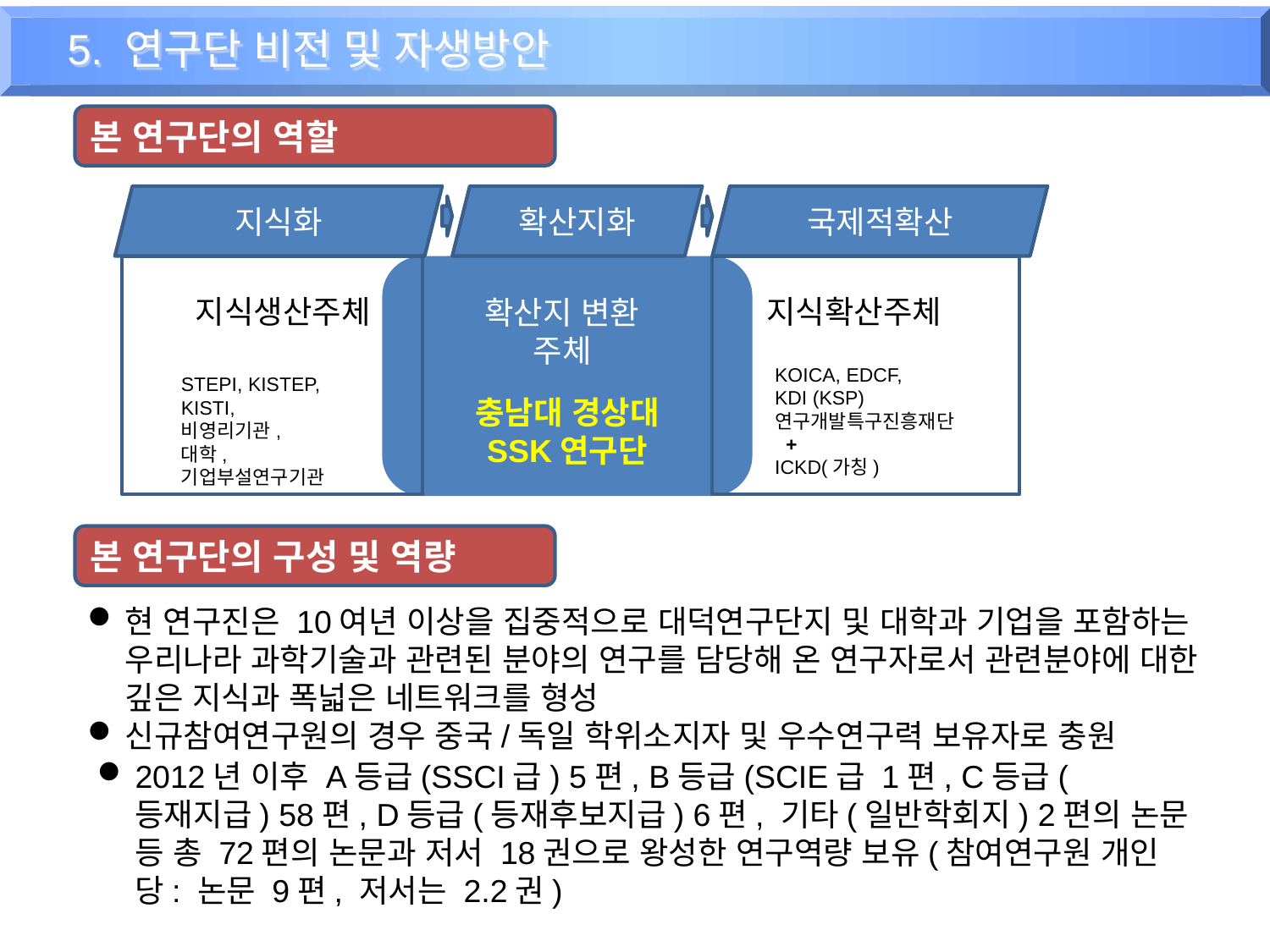

5. 연구단 비전 및 자생방안
본 연구단의 역할
지식화
확산지화
국제적확산

지

지식생산주체
지식확산주체
확산지 변환 주체
KOICA, EDCF,
KDI (KSP)
연구개발특구진흥재단
  +
ICKD(가칭)
STEPI, KISTEP, KISTI,
비영리기관,
대학,
기업부설연구기관
충남대 경상대
SSK연구단
본 연구단의 구성 및 역량
현 연구진은 10여년 이상을 집중적으로 대덕연구단지 및 대학과 기업을 포함하는 우리나라 과학기술과 관련된 분야의 연구를 담당해 온 연구자로서 관련분야에 대한 깊은 지식과 폭넓은 네트워크를 형성
신규참여연구원의 경우 중국/독일 학위소지자 및 우수연구력 보유자로 충원
2012년 이후 A등급(SSCI급) 5편, B등급(SCIE급 1편, C등급(등재지급) 58편, D등급(등재후보지급) 6편, 기타(일반학회지) 2편의 논문 등 총 72편의 논문과 저서 18권으로 왕성한 연구역량 보유(참여연구원 개인당: 논문 9편, 저서는 2.2권)